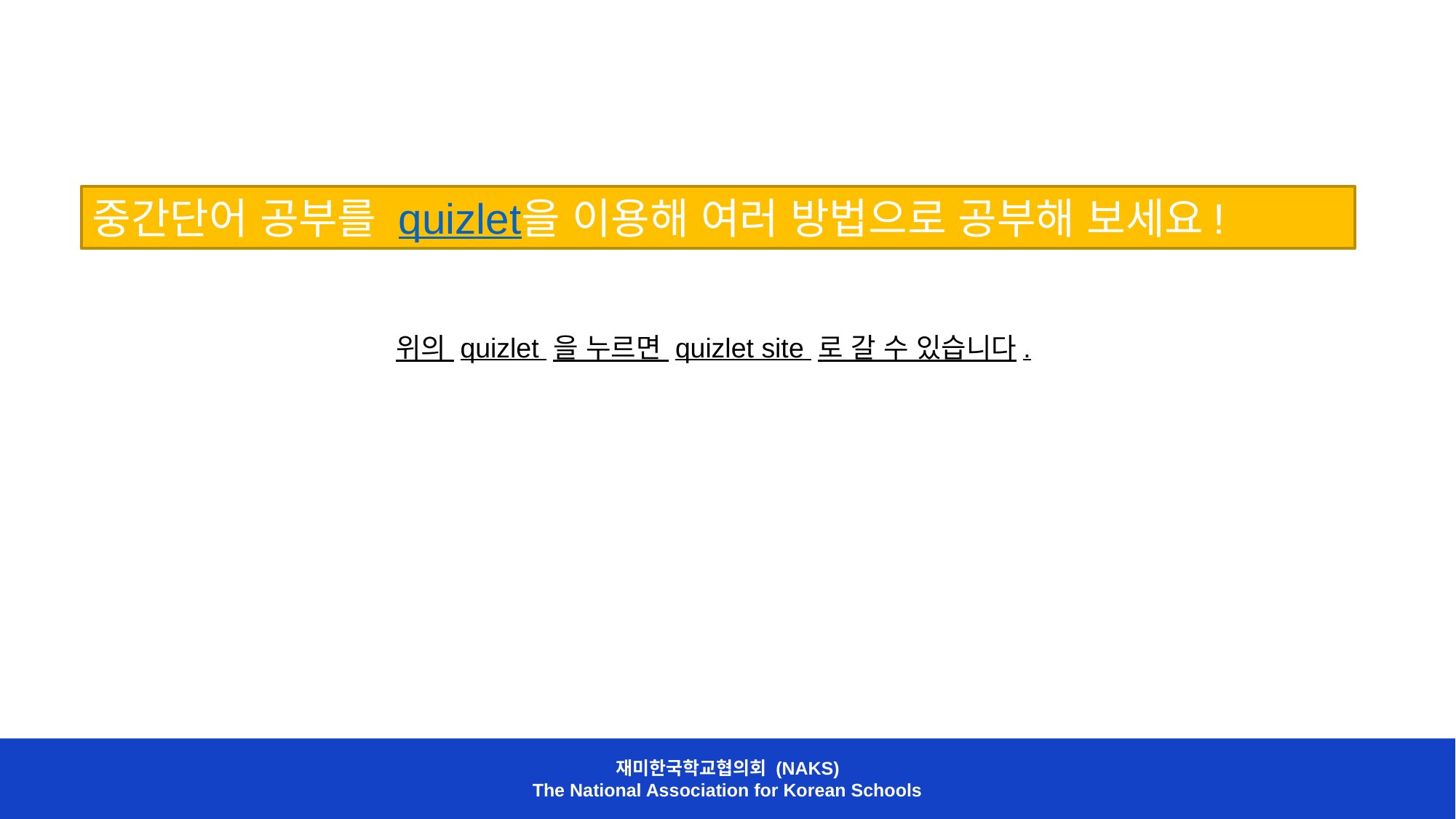

중간단어 공부를 quizlet을 이용해 여러 방법으로 공부해 보세요!
위의 quizlet 을 누르면 quizlet site 로 갈 수 있습니다.
재미한국학교협의회 (NAKS)
The National Association for Korean Schools